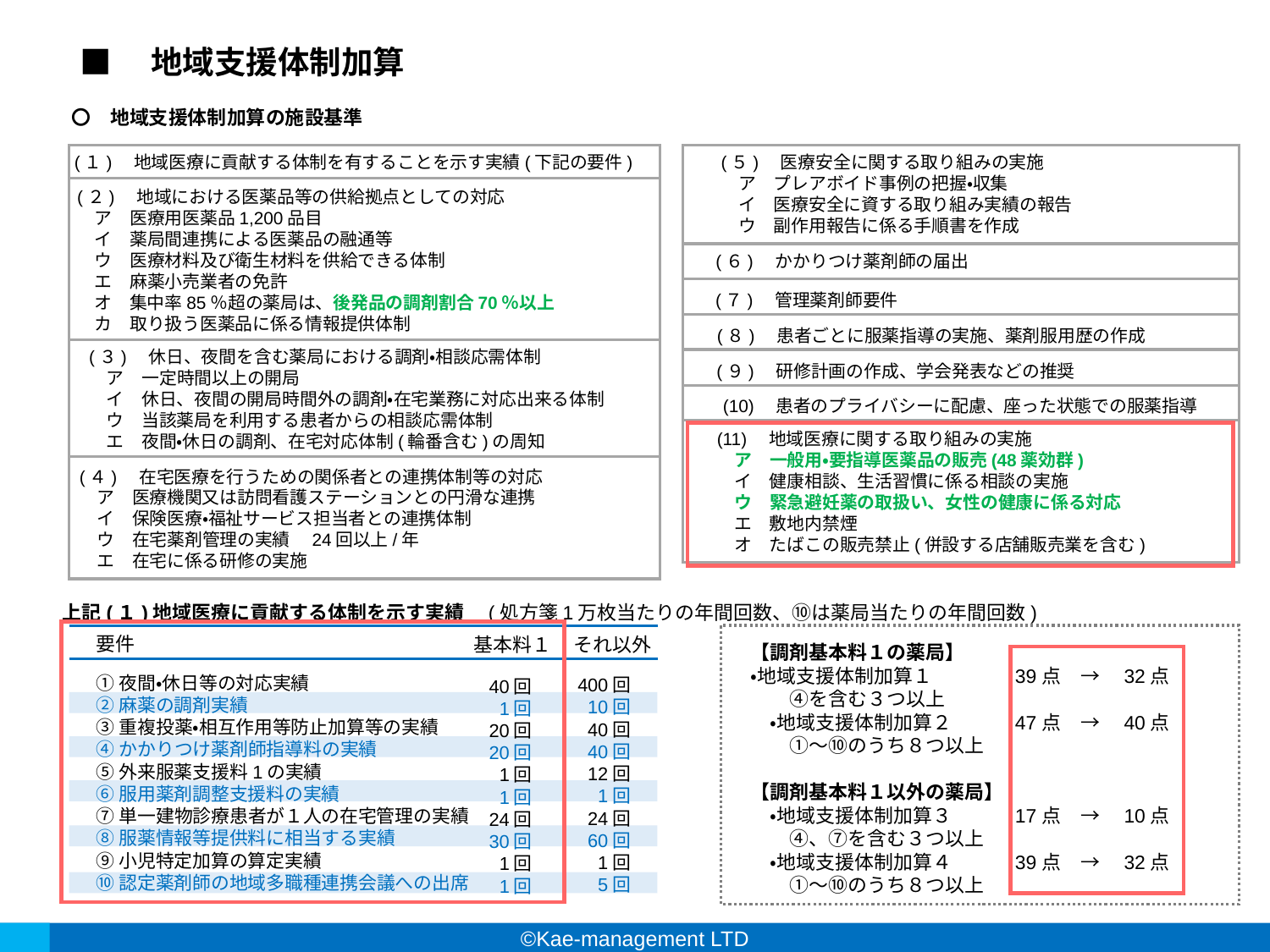

■　地域支援体制加算
〇　地域支援体制加算の施設基準
(１)　地域医療に貢献する体制を有することを示す実績(下記の要件)

(５)　医療安全に関する取り組みの実施
　ア　プレアボイド事例の把握・収集
　イ　医療安全に資する取り組み実績の報告
　ウ　副作用報告に係る手順書を作成

(２)　地域における医薬品等の供給拠点としての対応
　ア　医療用医薬品1,200品目
　イ　薬局間連携による医薬品の融通等
　ウ　医療材料及び衛生材料を供給できる体制
　エ　麻薬小売業者の免許
　オ　集中率85％超の薬局は、後発品の調剤割合70％以上
　カ　取り扱う医薬品に係る情報提供体制

(６)　かかりつけ薬剤師の届出
(７)　管理薬剤師要件

(８)　患者ごとに服薬指導の実施、薬剤服用歴の作成
(３)　休日、夜間を含む薬局における調剤・相談応需体制
　ア　一定時間以上の開局
　イ　休日、夜間の開局時間外の調剤・在宅業務に対応出来る体制
　ウ　当該薬局を利用する患者からの相談応需体制
　エ　夜間・休日の調剤、在宅対応体制(輪番含む)の周知
(９)　研修計画の作成、学会発表などの推奨

(10)　患者のプライバシーに配慮、座った状態での服薬指導
(11)　地域医療に関する取り組みの実施
　ア　一般用・要指導医薬品の販売(48薬効群)
　イ　健康相談、生活習慣に係る相談の実施
　ウ　緊急避妊薬の取扱い、女性の健康に係る対応
　エ　敷地内禁煙
　オ　たばこの販売禁止(併設する店舗販売業を含む)

(４)　在宅医療を行うための関係者との連携体制等の対応
　ア　医療機関又は訪問看護ステーションとの円滑な連携
　イ　保険医療・福祉サービス担当者との連携体制
　ウ　在宅薬剤管理の実績　24回以上/年
　エ　在宅に係る研修の実施
上記(１)地域医療に貢献する体制を示す実績　(処方箋1万枚当たりの年間回数、⑩は薬局当たりの年間回数)

要件

基本料１
それ以外
【調剤基本料１の薬局】
・地域支援体制加算１　　　　39点　→　32点
　　④を含む３つ以上
　・地域支援体制加算２　　　47点　→　40点
　　①～⑩のうち８つ以上

【調剤基本料１以外の薬局】
　・地域支援体制加算３　　　17点　→　10点
　　④、⑦を含む３つ以上
　・地域支援体制加算４　　　39点　→　32点
　　①～⑩のうち８つ以上

①夜間・休日等の対応実績
②麻薬の調剤実績
③重複投薬・相互作用等防止加算等の実績
④かかりつけ薬剤師指導料の実績
⑤外来服薬支援料1の実績
⑥服用薬剤調整支援料の実績
⑦単一建物診療患者が１人の在宅管理の実績
⑧服薬情報等提供料に相当する実績
⑨小児特定加算の算定実績
⑩認定薬剤師の地域多職種連携会議への出席
400回
10回
40回
40回
12回
1回
24回
60回
1回
5回
40回
1回
20回
20回
1回
1回
24回
30回
1回
1回